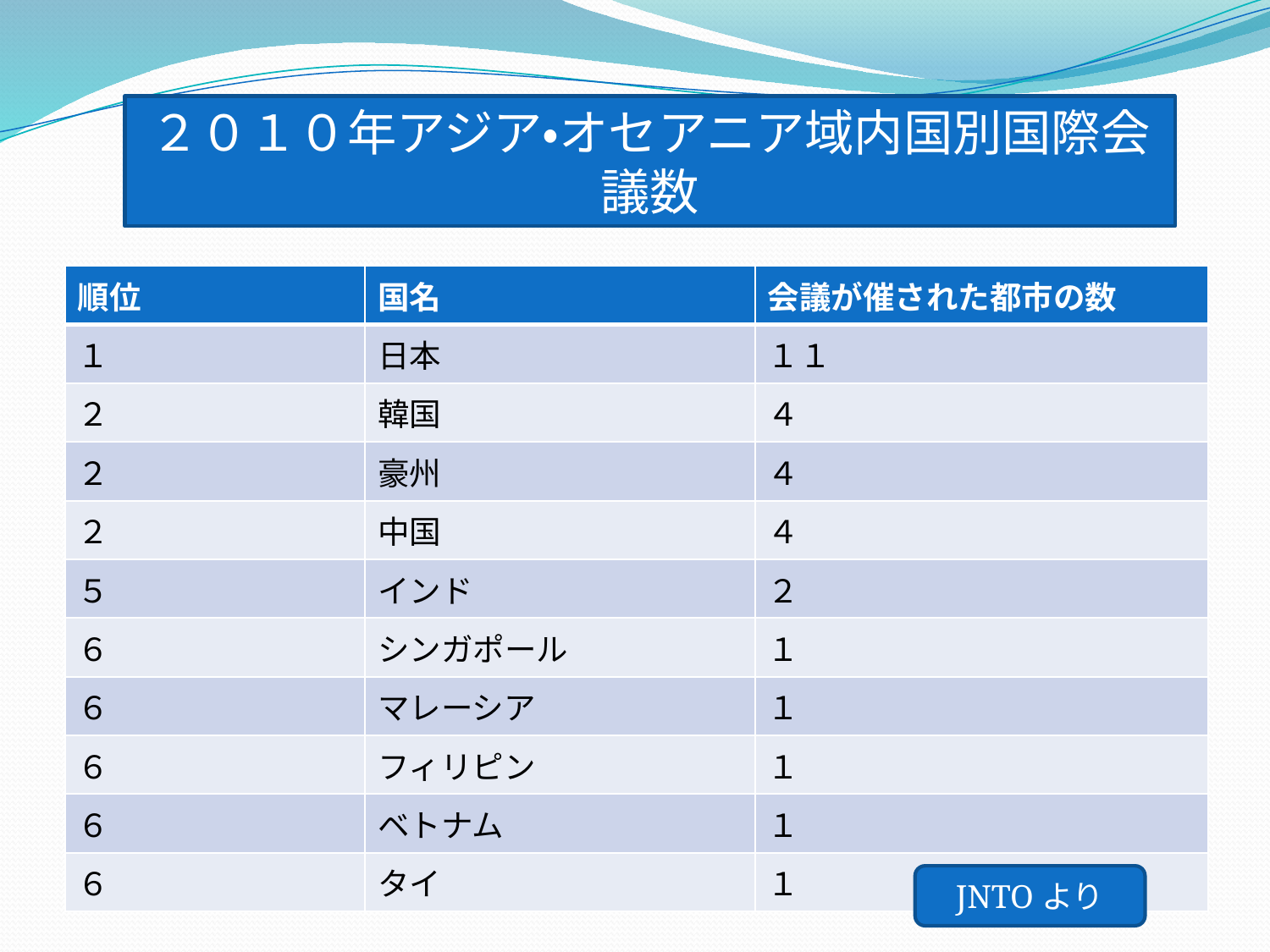

２０１０年アジア・オセアニア域内国別国際会議数
| 順位 | 国名 | 会議が催された都市の数 |
| --- | --- | --- |
| １ | 日本 | １１ |
| ２ | 韓国 | ４ |
| ２ | 豪州 | ４ |
| ２ | 中国 | ４ |
| ５ | インド | ２ |
| ６ | シンガポール | １ |
| ６ | マレーシア | １ |
| ６ | フィリピン | １ |
| ６ | ベトナム | １ |
| ６ | タイ | １ |
JNTOより